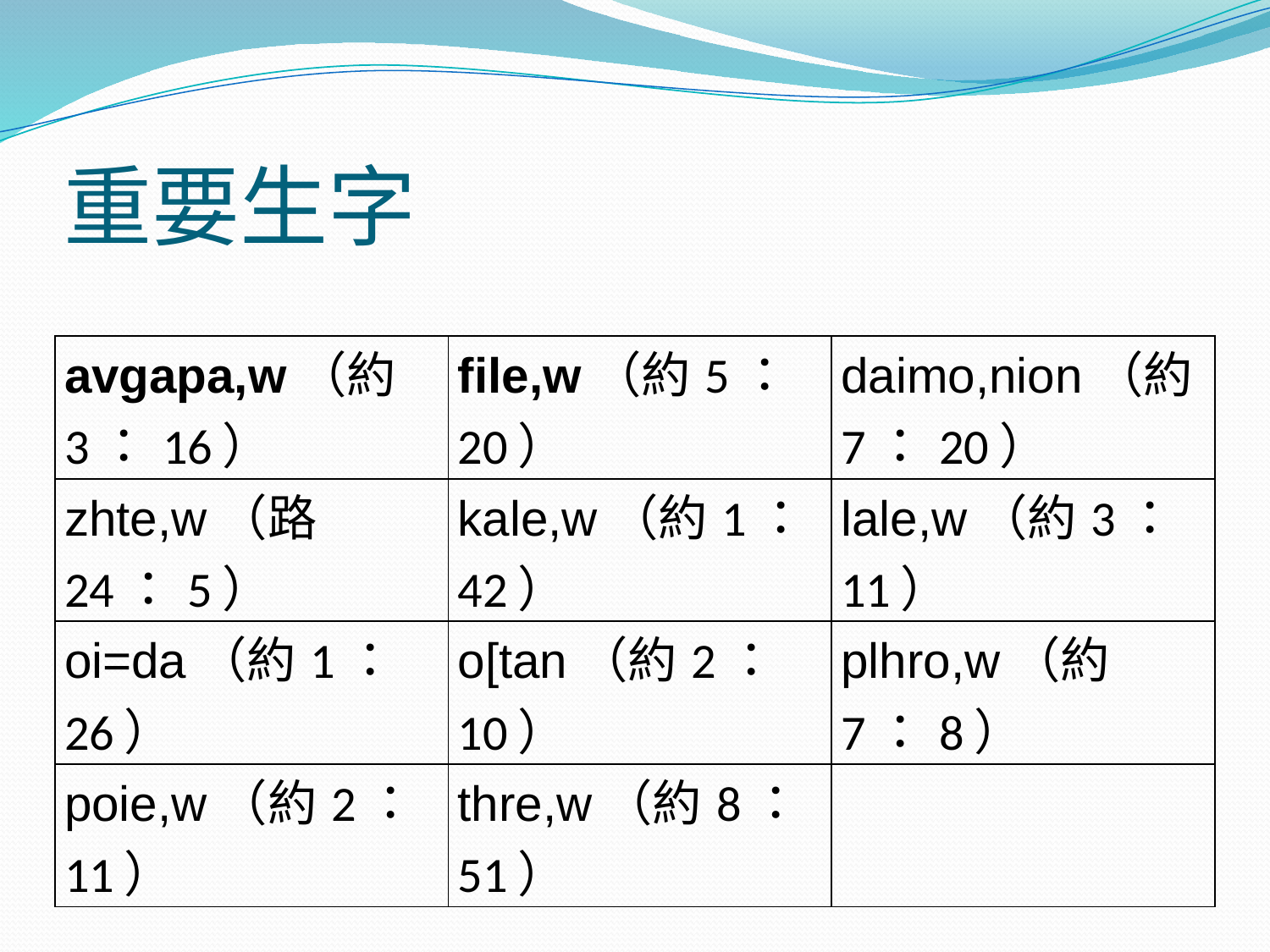

# 重要生字
| avgapa,w（約3：16） | file,w（約5：20） | daimo,nion（約7：20） |
| --- | --- | --- |
| zhte,w（路24：5） | kale,w（約1：42） | lale,w（約3：11） |
| oi=da（約1：26） | o[tan（約2：10） | plhro,w（約7：8） |
| poie,w（約2：11） | thre,w（約8：51） |  |